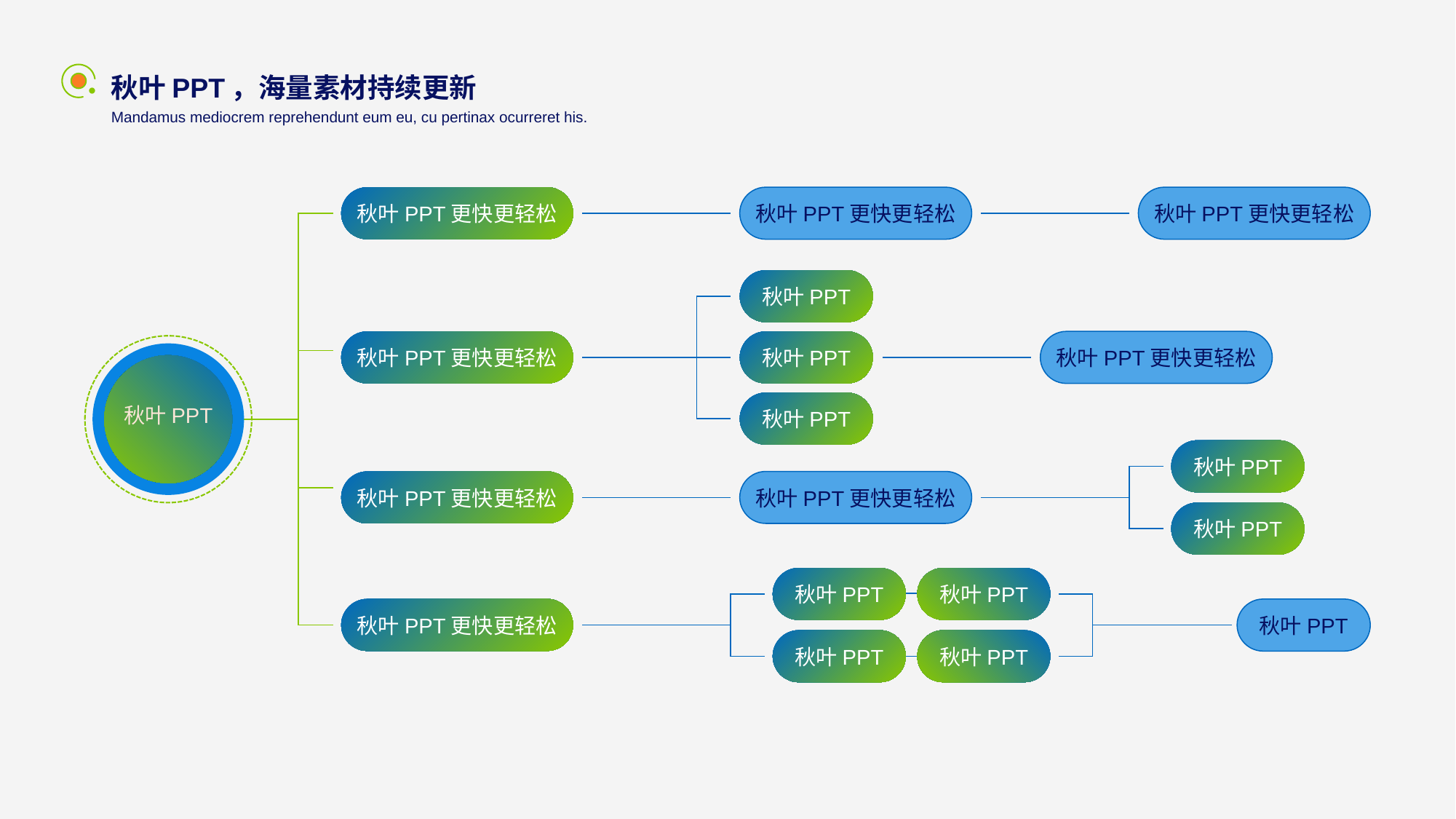

秋叶PPT，海量素材持续更新

Mandamus mediocrem reprehendunt eum eu, cu pertinax ocurreret his.
秋叶PPT更快更轻松
秋叶PPT更快更轻松
秋叶PPT更快更轻松
秋叶PPT
秋叶PPT
秋叶PPT更快更轻松
秋叶PPT更快更轻松

秋叶PPT
秋叶PPT
秋叶PPT
秋叶PPT更快更轻松
秋叶PPT更快更轻松
秋叶PPT
秋叶PPT
秋叶PPT
秋叶PPT更快更轻松
秋叶PPT
秋叶PPT
秋叶PPT